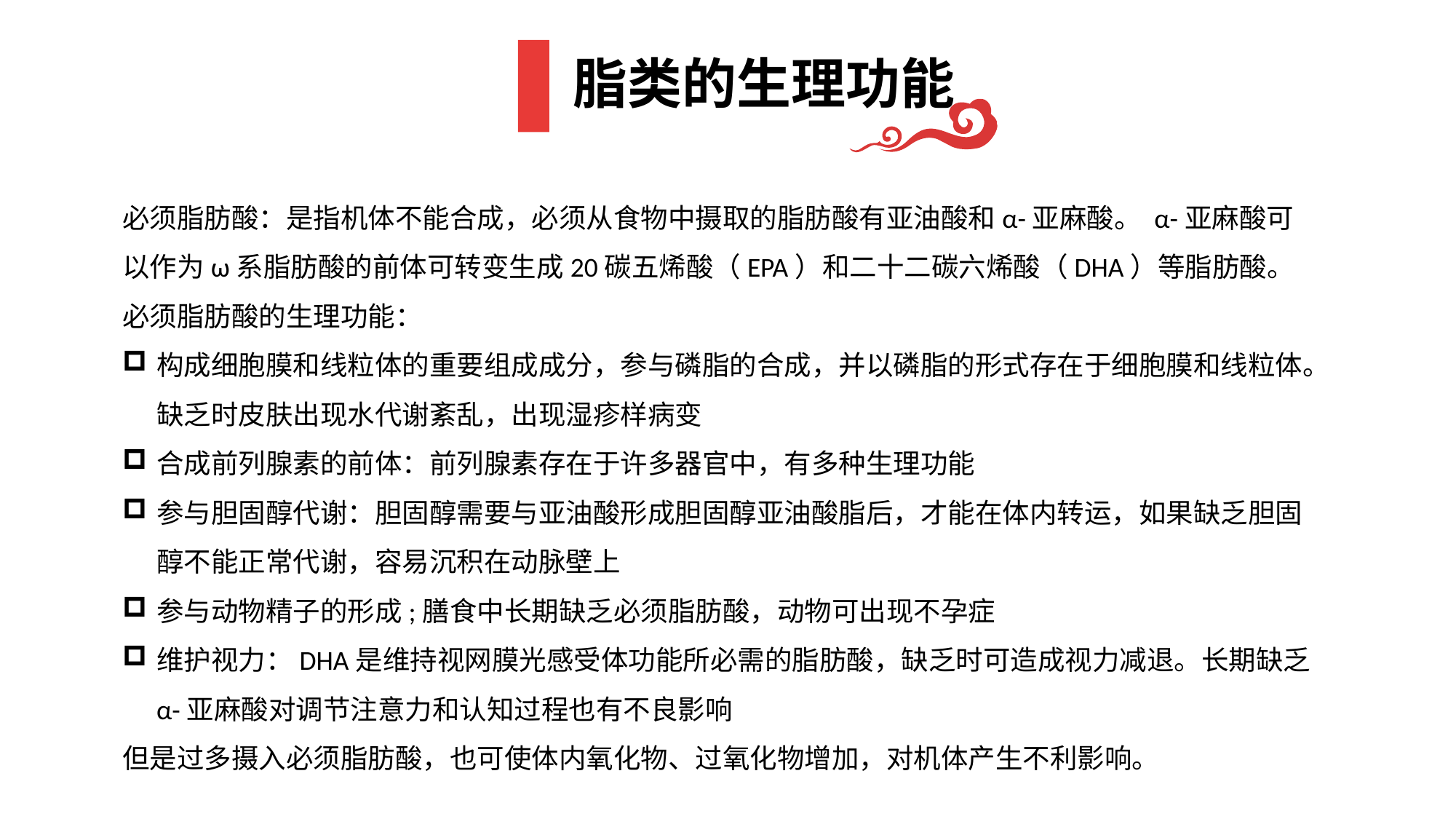

# 脂类的生理功能
必须脂肪酸：是指机体不能合成，必须从食物中摄取的脂肪酸有亚油酸和α-亚麻酸。 α-亚麻酸可以作为ω系脂肪酸的前体可转变生成20碳五烯酸（EPA）和二十二碳六烯酸（DHA）等脂肪酸。
必须脂肪酸的生理功能：
构成细胞膜和线粒体的重要组成成分，参与磷脂的合成，并以磷脂的形式存在于细胞膜和线粒体。缺乏时皮肤出现水代谢紊乱，出现湿疹样病变
合成前列腺素的前体：前列腺素存在于许多器官中，有多种生理功能
参与胆固醇代谢：胆固醇需要与亚油酸形成胆固醇亚油酸脂后，才能在体内转运，如果缺乏胆固醇不能正常代谢，容易沉积在动脉壁上
参与动物精子的形成;膳食中长期缺乏必须脂肪酸，动物可出现不孕症
维护视力：DHA是维持视网膜光感受体功能所必需的脂肪酸，缺乏时可造成视力减退。长期缺乏α-亚麻酸对调节注意力和认知过程也有不良影响
但是过多摄入必须脂肪酸，也可使体内氧化物、过氧化物增加，对机体产生不利影响。